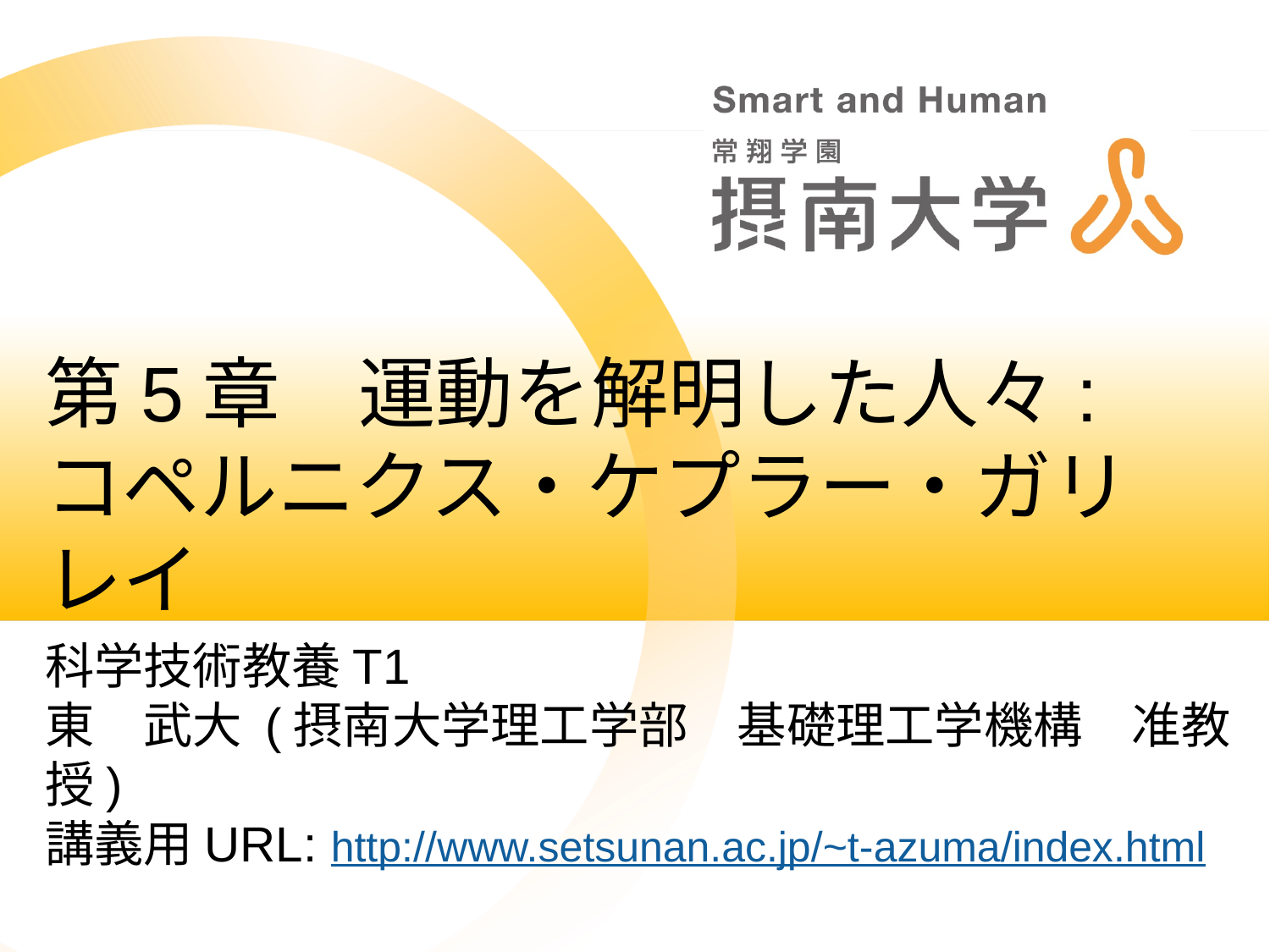

# 第5章　運動を解明した人々: コペルニクス・ケプラー・ガリレイ
科学技術教養T1
東　武大 (摂南大学理工学部　基礎理工学機構　准教授)
講義用URL: http://www.setsunan.ac.jp/~t-azuma/index.html